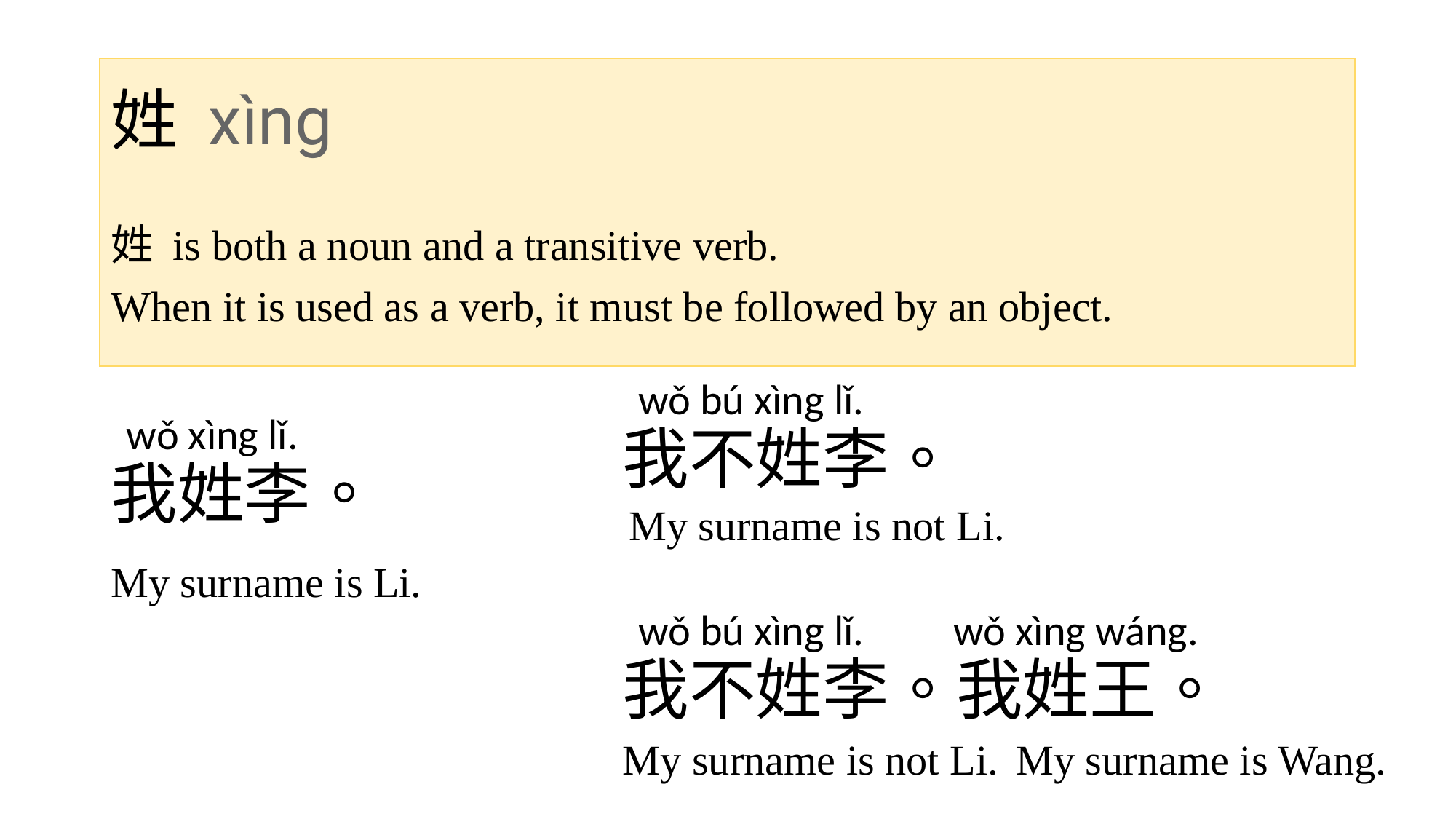

# 姓 xìng

姓 is both a noun and a transitive verb.
When it is used as a verb, it must be followed by an object.
wǒ bú xìng lǐ.
我不姓李。
wǒ xìng lǐ.
我姓李。
My surname is not Li.
My surname is Li.
wǒ bú xìng lǐ.
wǒ xìng wáng.
我不姓李。我姓王。
My surname is not Li.
My surname is Wang.